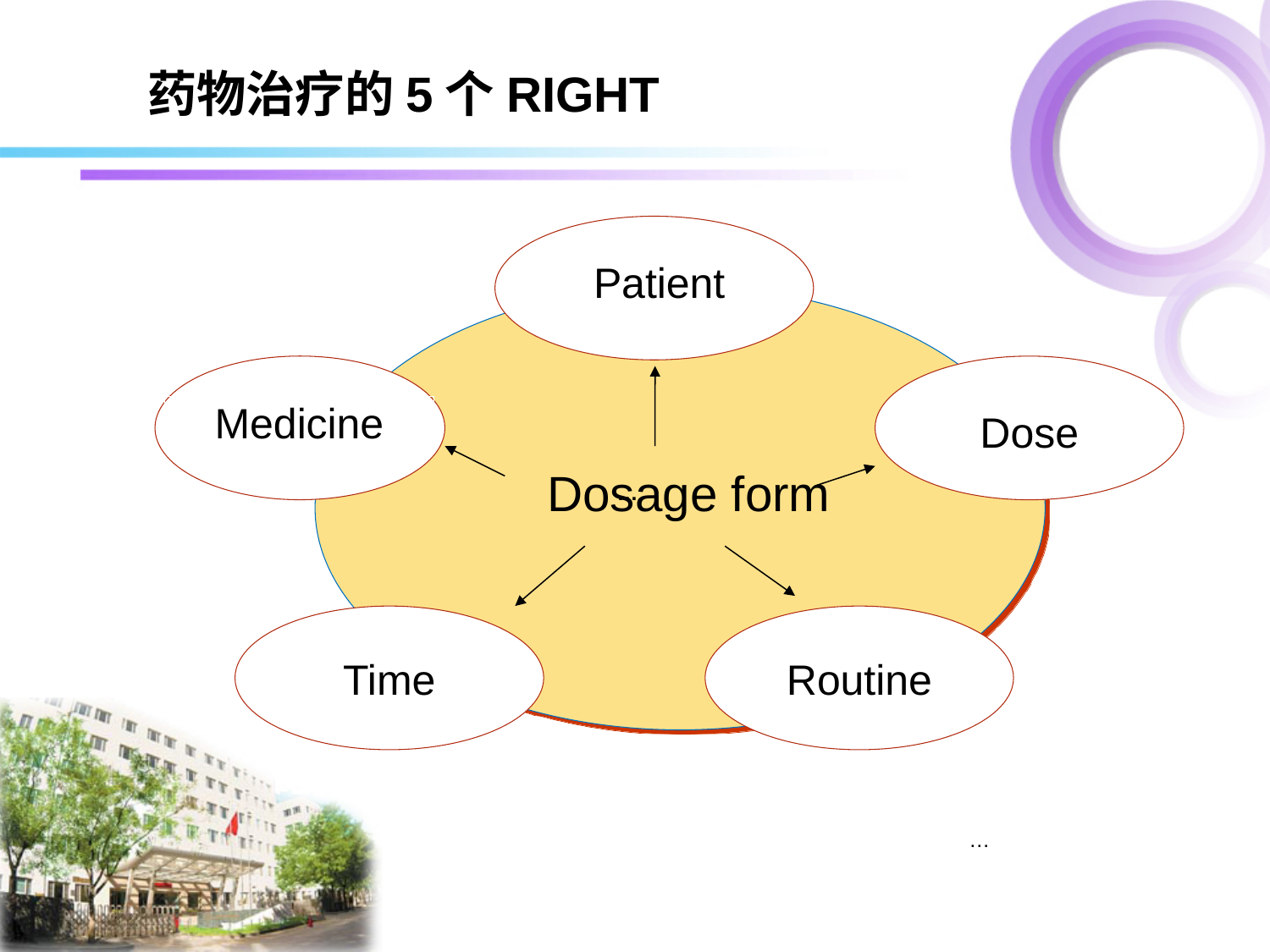

药物治疗的5个RIGHT

Patient

Medicine
Dose

Dosage form

…

Time
Routine
…